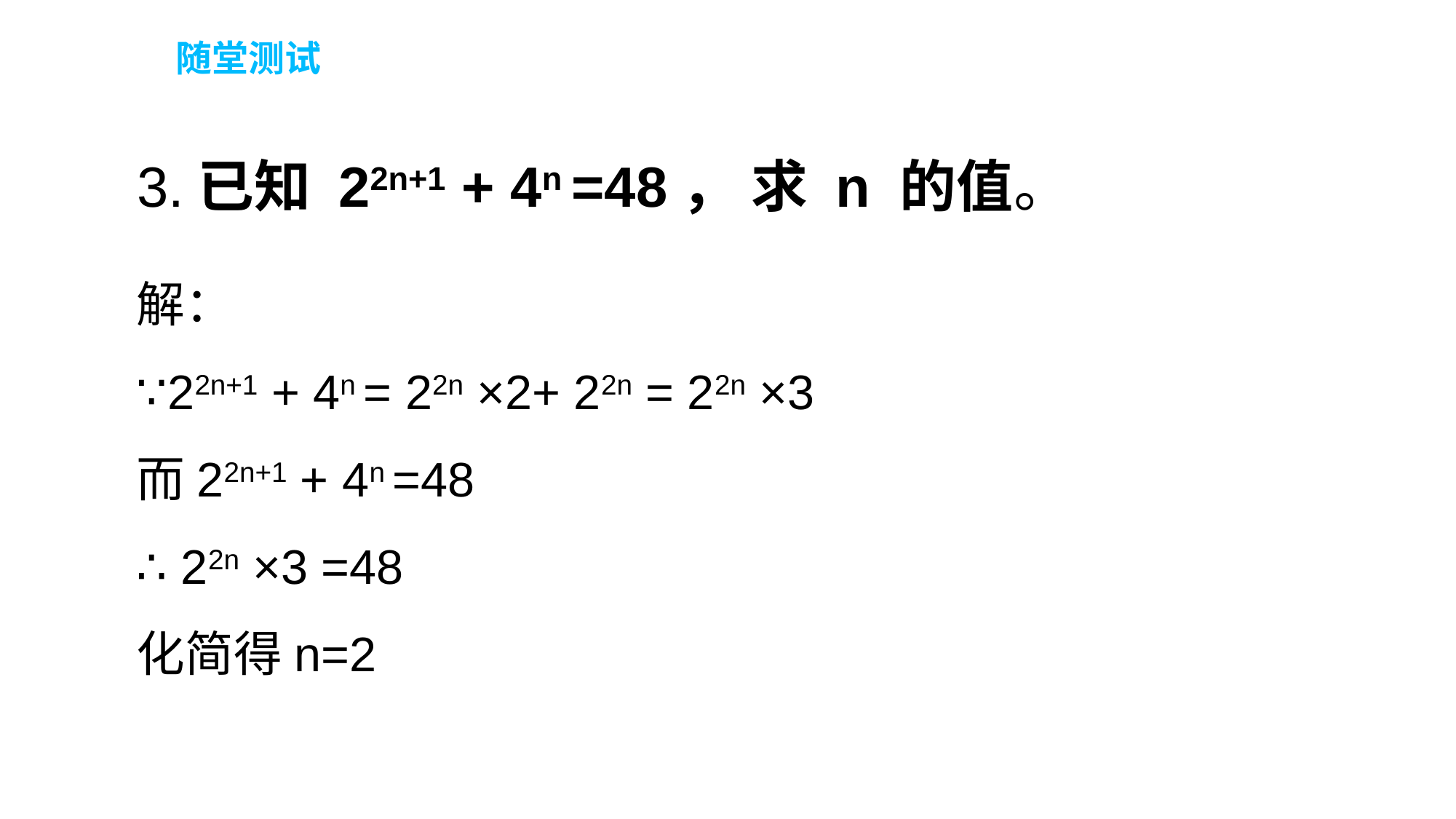

随堂测试
3.已知 22n+1 + 4n =48， 求 n 的值。
解：
∵22n+1 + 4n = 22n ×2+ 22n = 22n ×3
而22n+1 + 4n =48
∴ 22n ×3 =48
化简得n=2